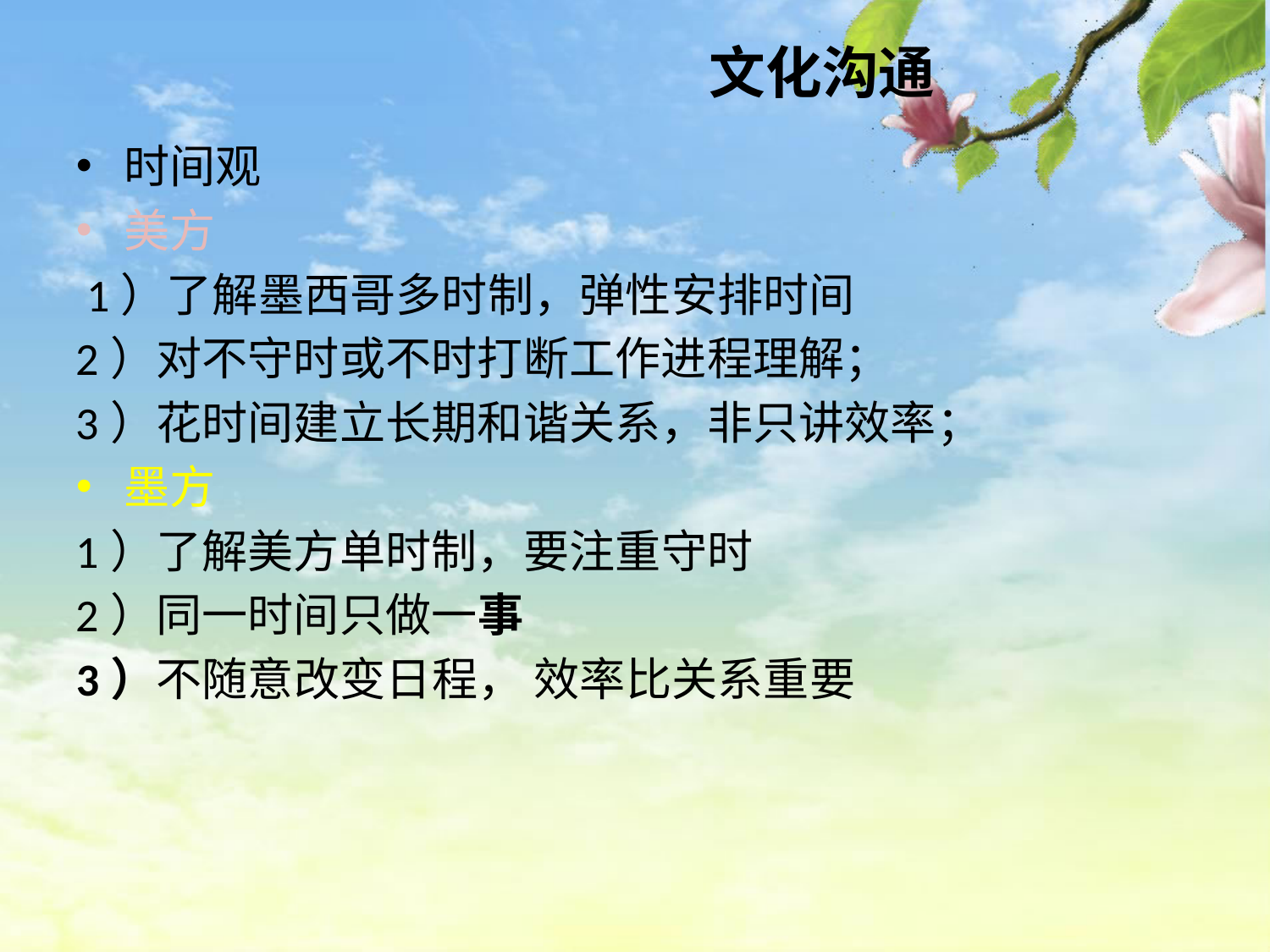

# 文化沟通
时间观
美方
 1）了解墨西哥多时制，弹性安排时间
2）对不守时或不时打断工作进程理解；
3）花时间建立长期和谐关系，非只讲效率；
墨方
1）了解美方单时制，要注重守时
2）同一时间只做一事
3）不随意改变日程， 效率比关系重要